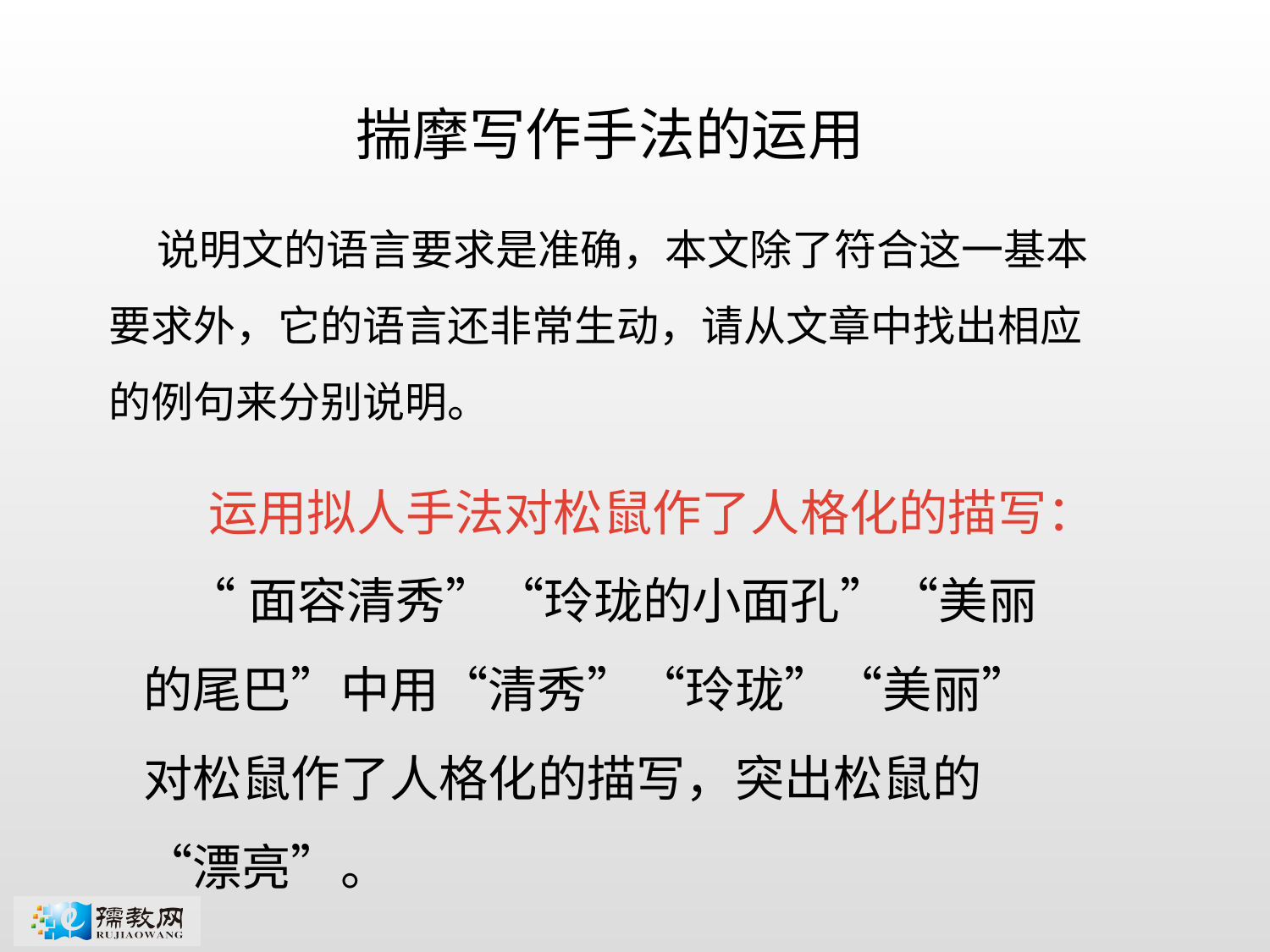

揣摩写作手法的运用
    说明文的语言要求是准确，本文除了符合这一基本要求外，它的语言还非常生动，请从文章中找出相应的例句来分别说明。
运用拟人手法对松鼠作了人格化的描写：
    “面容清秀”“玲珑的小面孔”“美丽的尾巴”中用“清秀”“玲珑”“美丽”对松鼠作了人格化的描写，突出松鼠的“漂亮”。